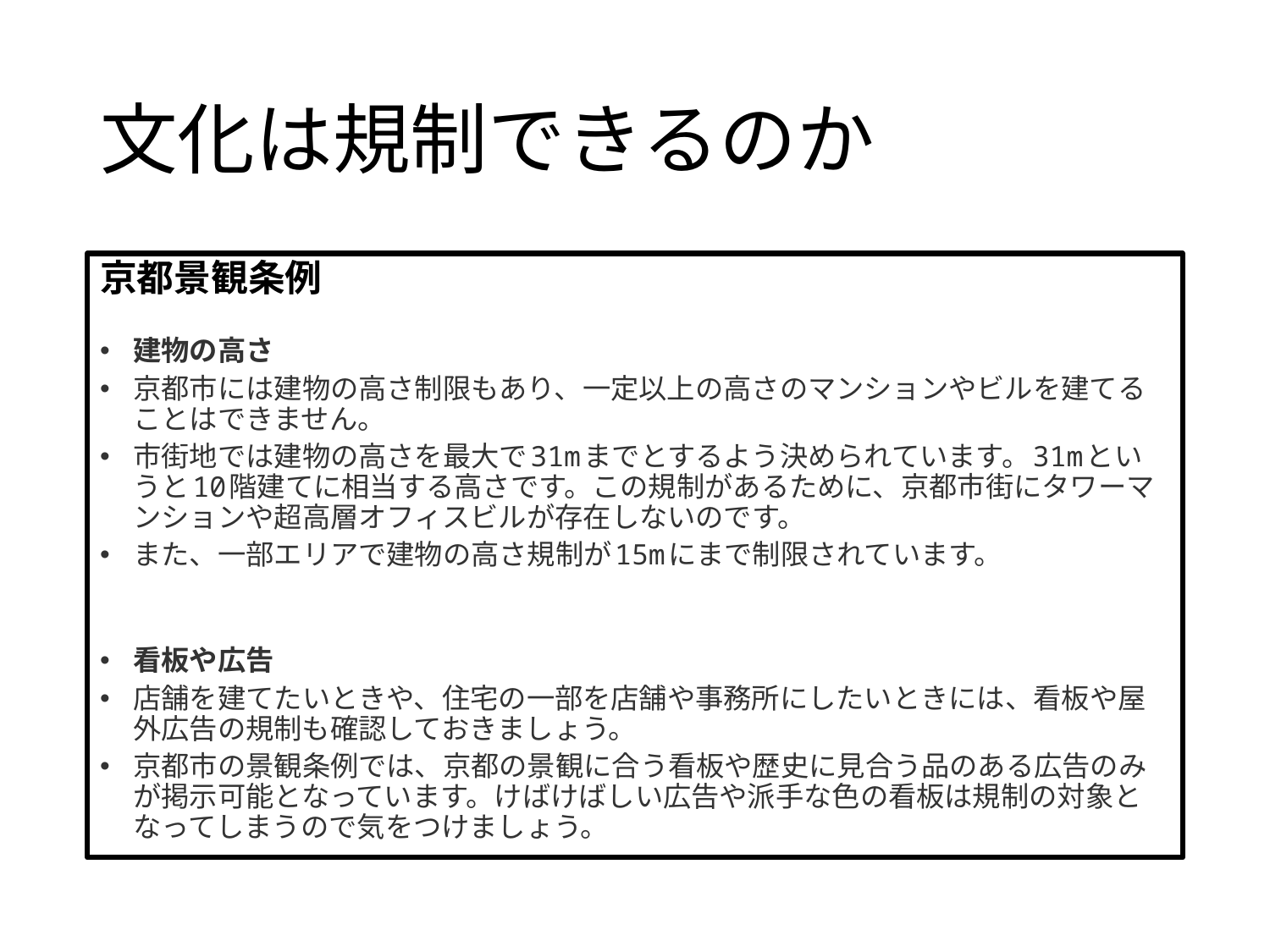

# 文化は規制できるのか
京都景観条例

建物の高さ
京都市には建物の高さ制限もあり、一定以上の高さのマンションやビルを建てることはできません。
市街地では建物の高さを最大で31mまでとするよう決められています。31mというと10階建てに相当する高さです。この規制があるために、京都市街にタワーマンションや超高層オフィスビルが存在しないのです。
また、一部エリアで建物の高さ規制が15mにまで制限されています。

看板や広告
店舗を建てたいときや、住宅の一部を店舗や事務所にしたいときには、看板や屋外広告の規制も確認しておきましょう。
京都市の景観条例では、京都の景観に合う看板や歴史に見合う品のある広告のみが掲示可能となっています。けばけばしい広告や派手な色の看板は規制の対象となってしまうので気をつけましょう。